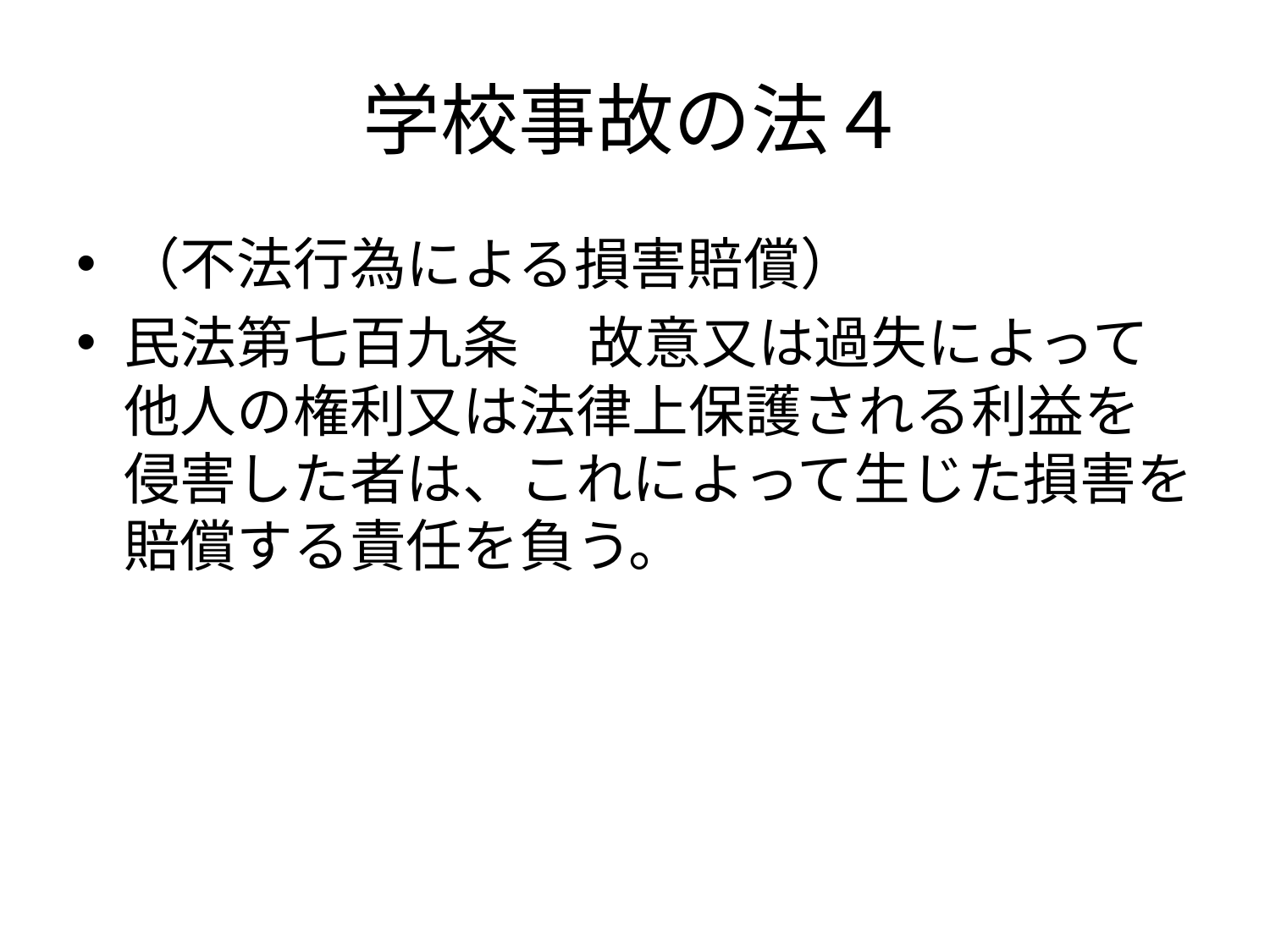

# 学校事故の法４
（不法行為による損害賠償）
民法第七百九条 　故意又は過失によって他人の権利又は法律上保護される利益を侵害した者は、これによって生じた損害を賠償する責任を負う。